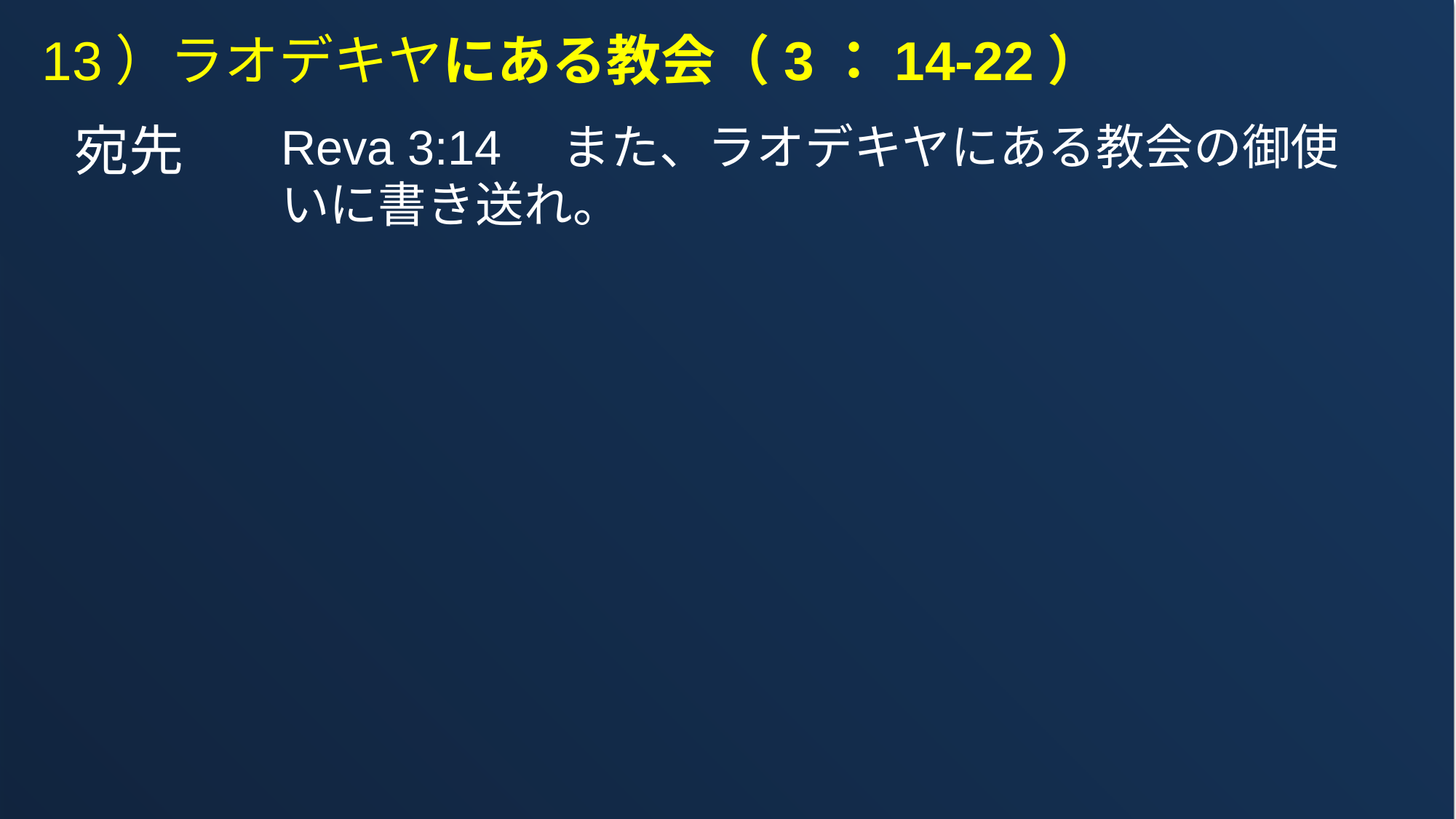

13）ラオデキヤにある教会（3：14-22）
宛先
Reva 3:14　また、ラオデキヤにある教会の御使いに書き送れ。